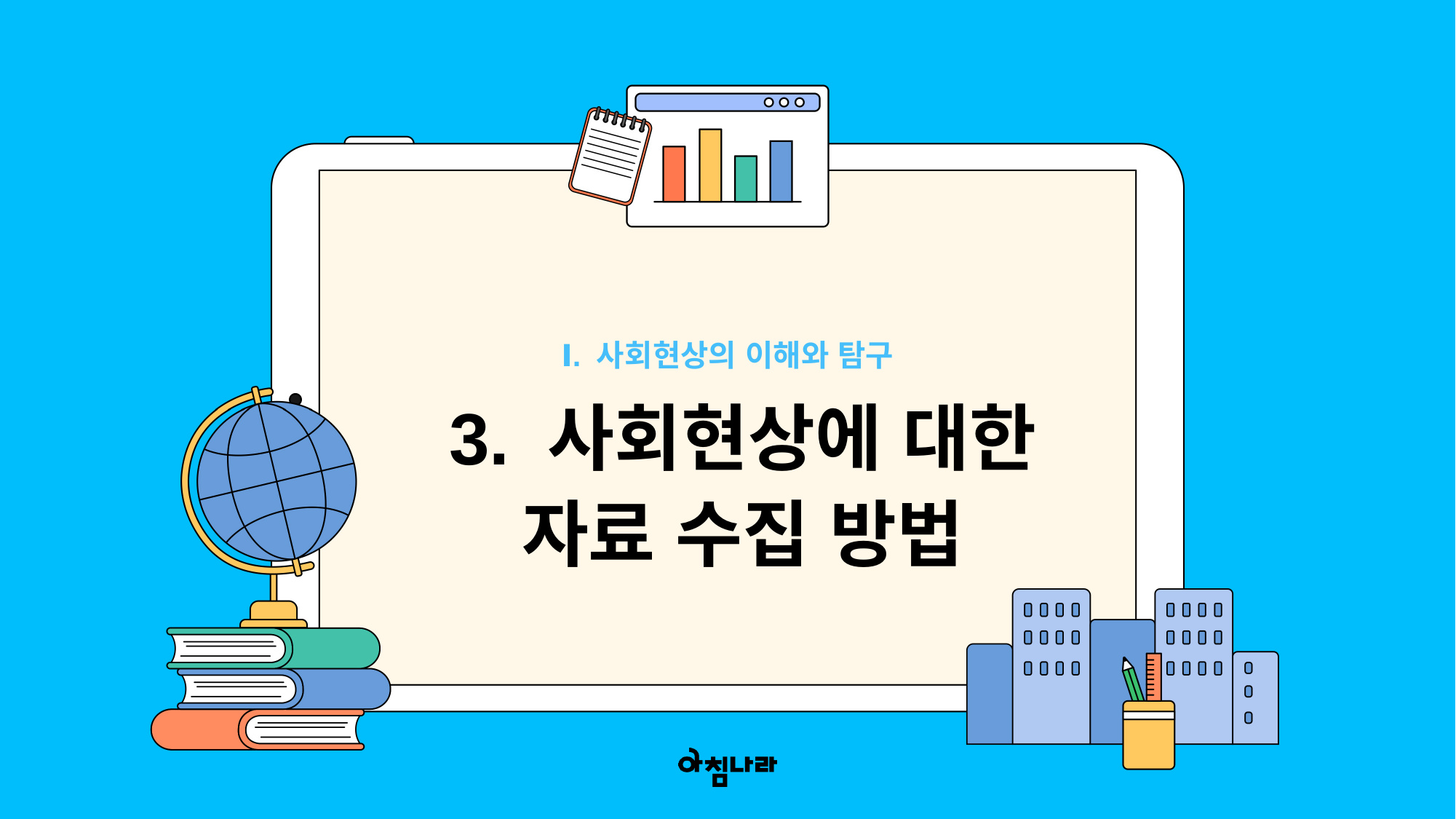

Ⅰ. 사회현상의 이해와 탐구
3. 사회현상에 대한
자료 수집 방법